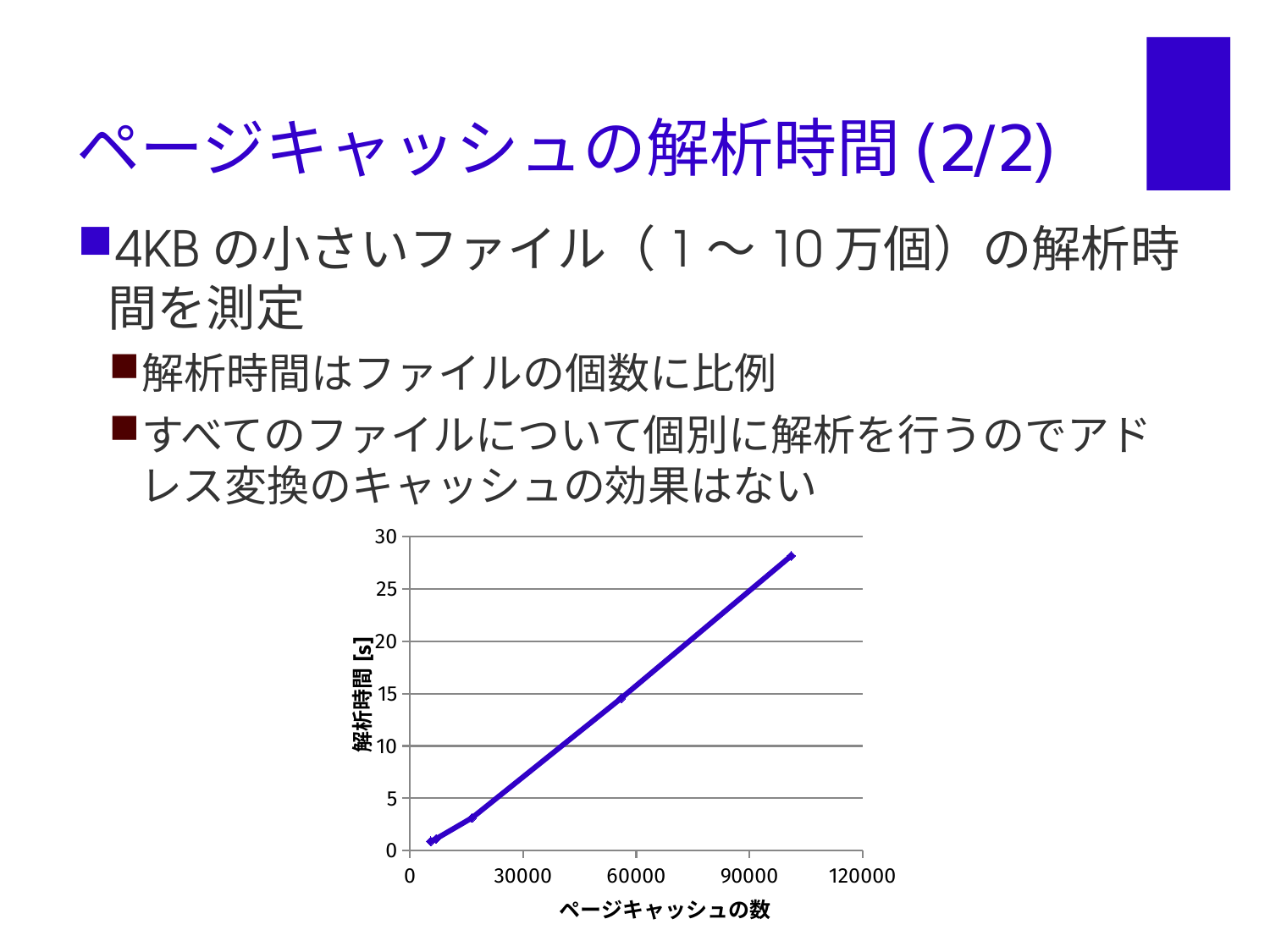

# ページキャッシュの解析時間(2/2)
4KBの小さいファイル（1〜10万個）の解析時間を測定
解析時間はファイルの個数に比例
すべてのファイルについて個別に解析を行うのでアドレス変換のキャッシュの効果はない

### Chart

| Category |  |
|---|---|